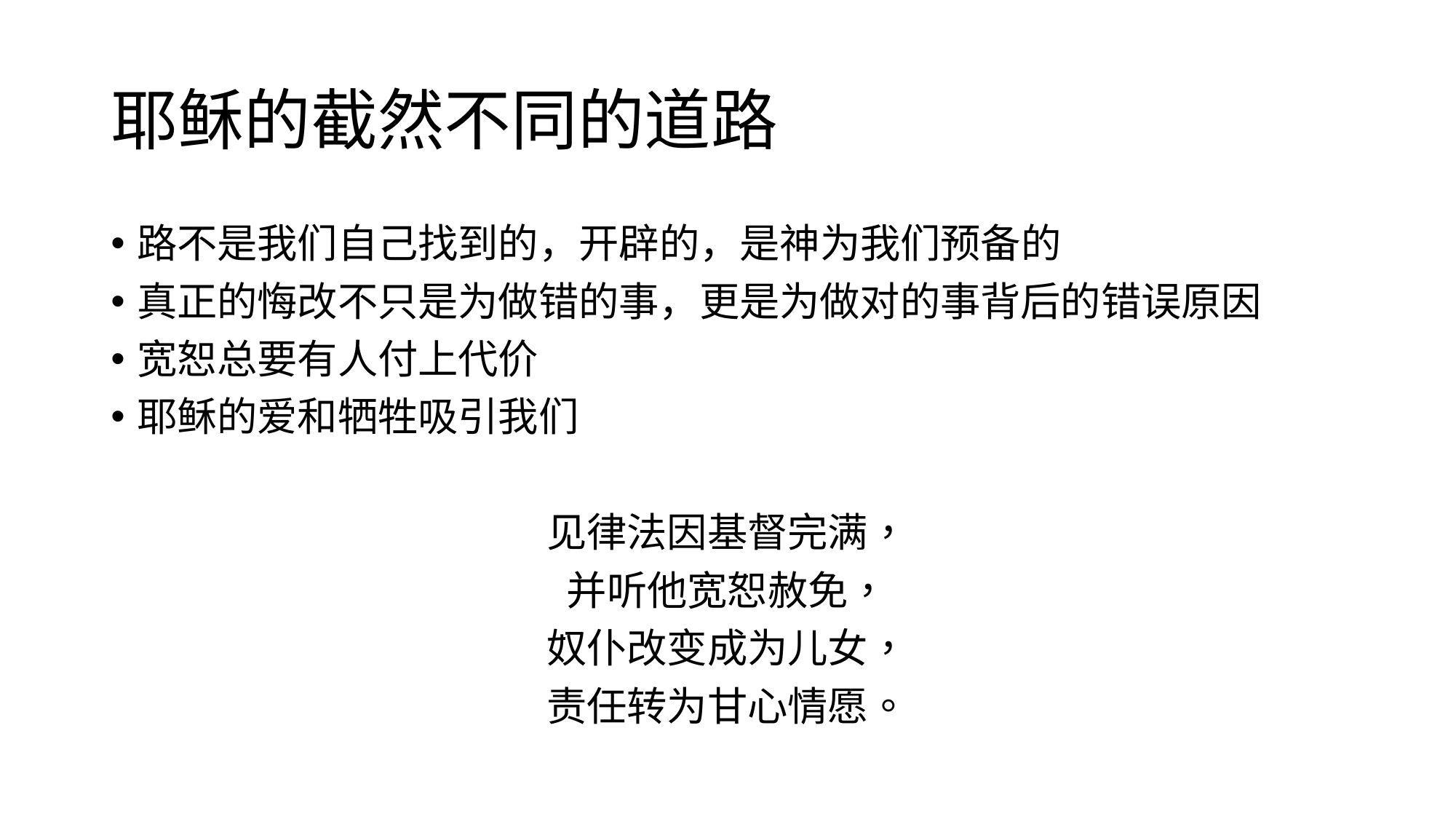

# 耶稣的截然不同的道路
路不是我们自己找到的，开辟的，是神为我们预备的
真正的悔改不只是为做错的事，更是为做对的事背后的错误原因
宽恕总要有人付上代价
耶稣的爱和牺牲吸引我们

见律法因基督完满，
并听他宽恕赦免，
奴仆改变成为儿女，
责任转为甘心情愿。